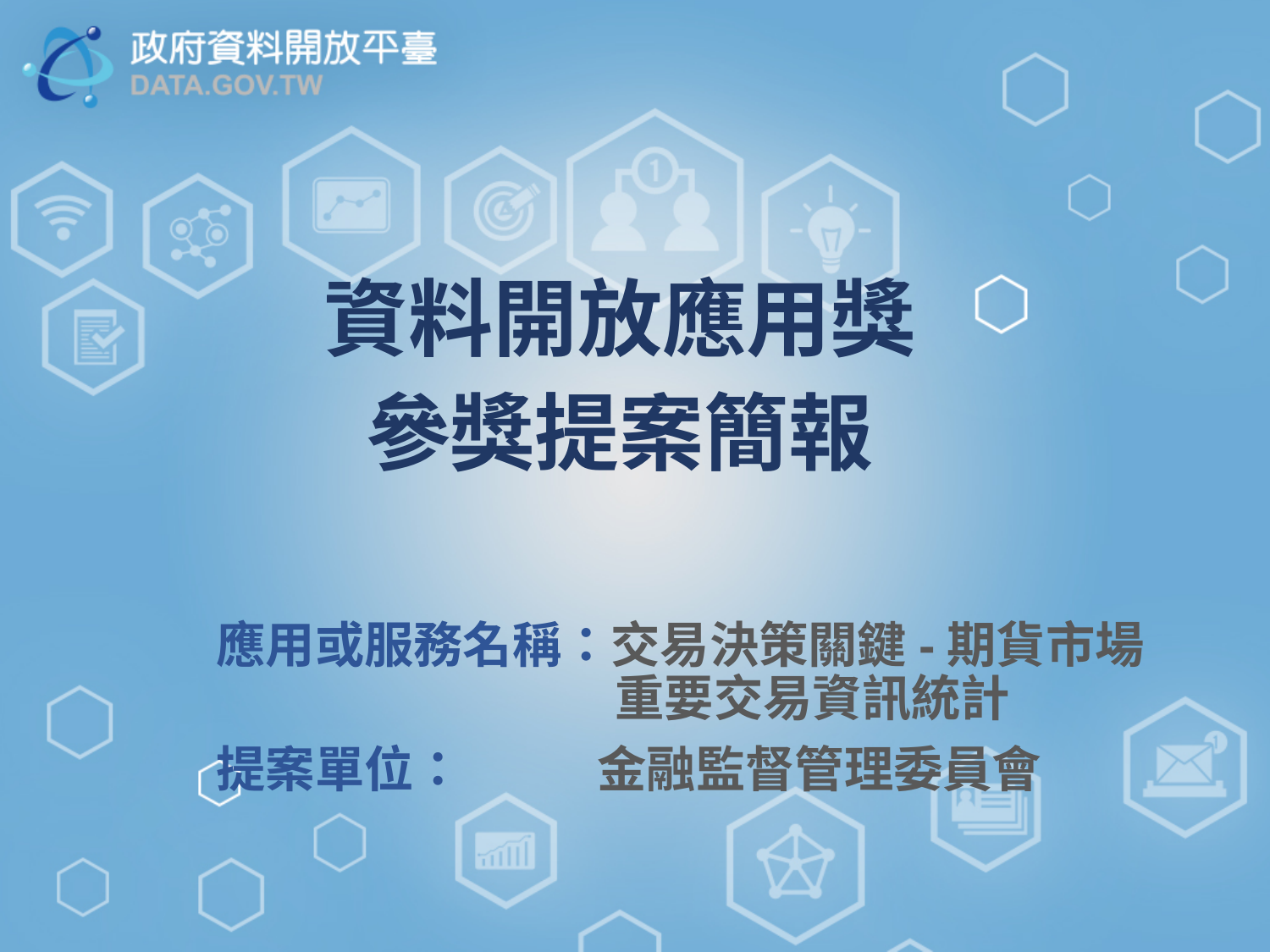

資料開放應用獎
參獎提案簡報
應用或服務名稱：交易決策關鍵-期貨市場重要交易資訊統計
提案單位：            金融監督管理委員會